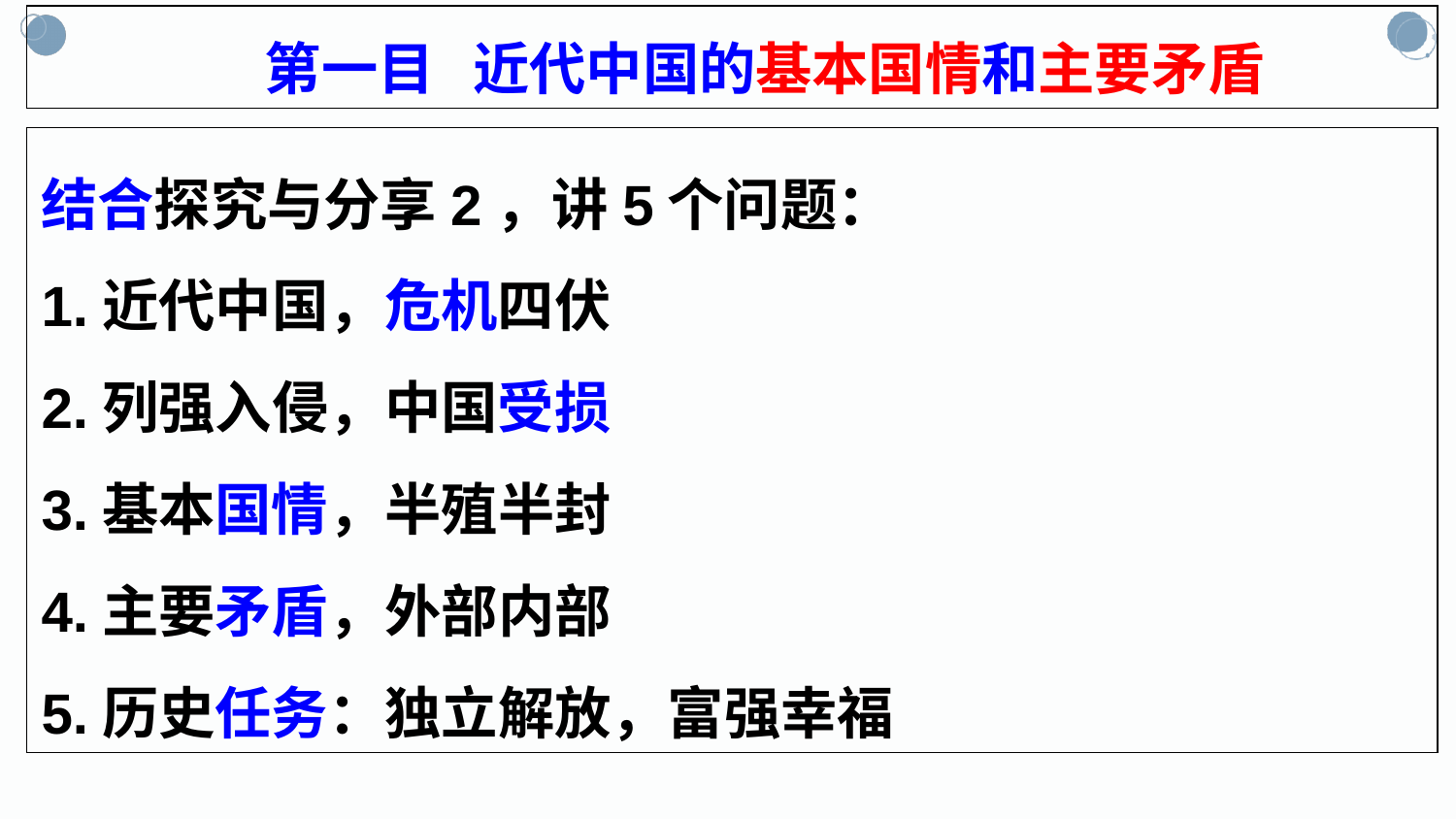

第一目   近代中国的基本国情和主要矛盾
结合探究与分享2，讲5个问题：
1.近代中国，危机四伏
2.列强入侵，中国受损
3.基本国情，半殖半封
4.主要矛盾，外部内部
5.历史任务：独立解放，富强幸福